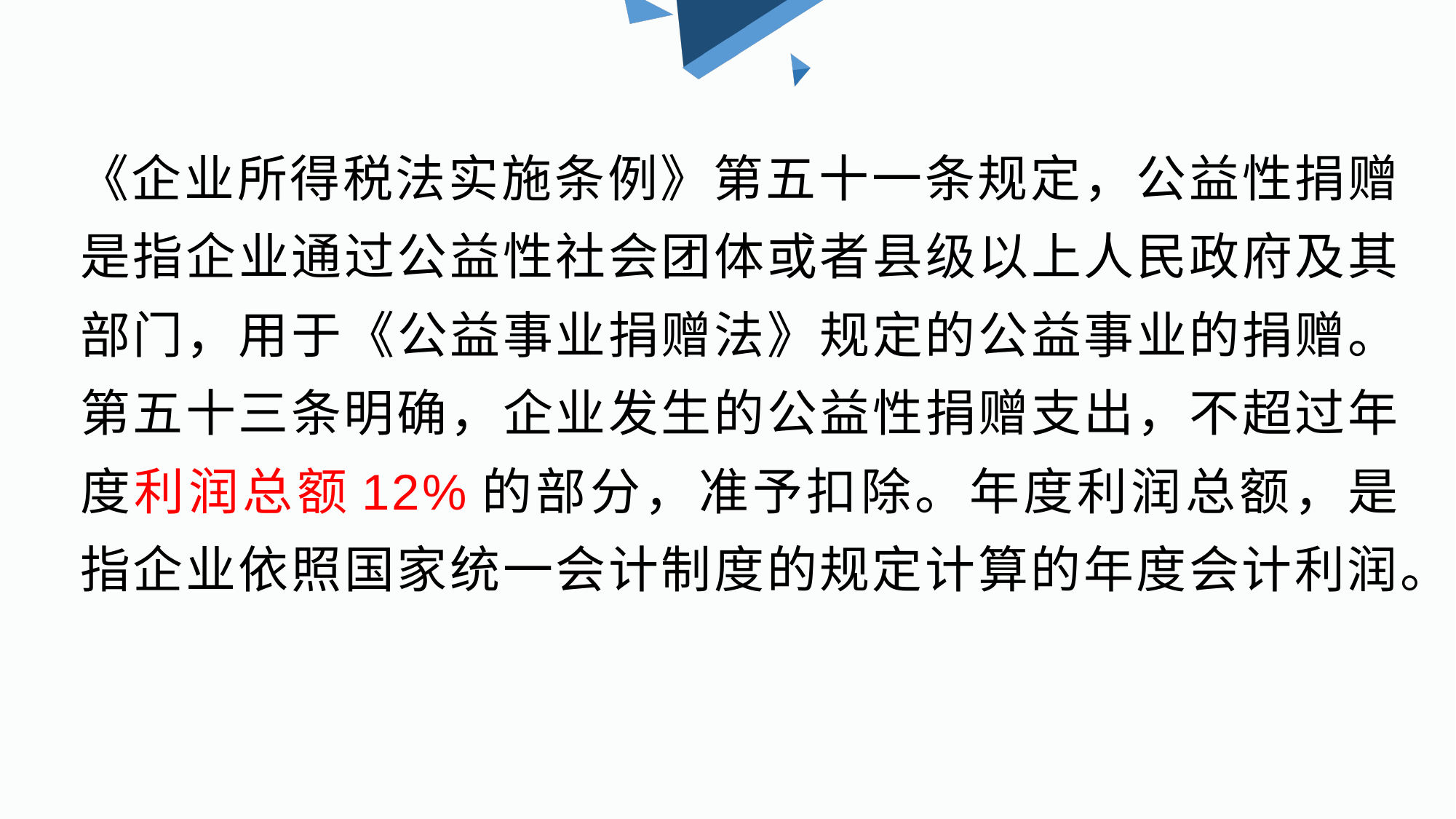

《企业所得税法实施条例》第五十一条规定，公益性捐赠是指企业通过公益性社会团体或者县级以上人民政府及其部门，用于《公益事业捐赠法》规定的公益事业的捐赠。第五十三条明确，企业发生的公益性捐赠支出，不超过年度利润总额12%的部分，准予扣除。年度利润总额，是指企业依照国家统一会计制度的规定计算的年度会计利润。

16